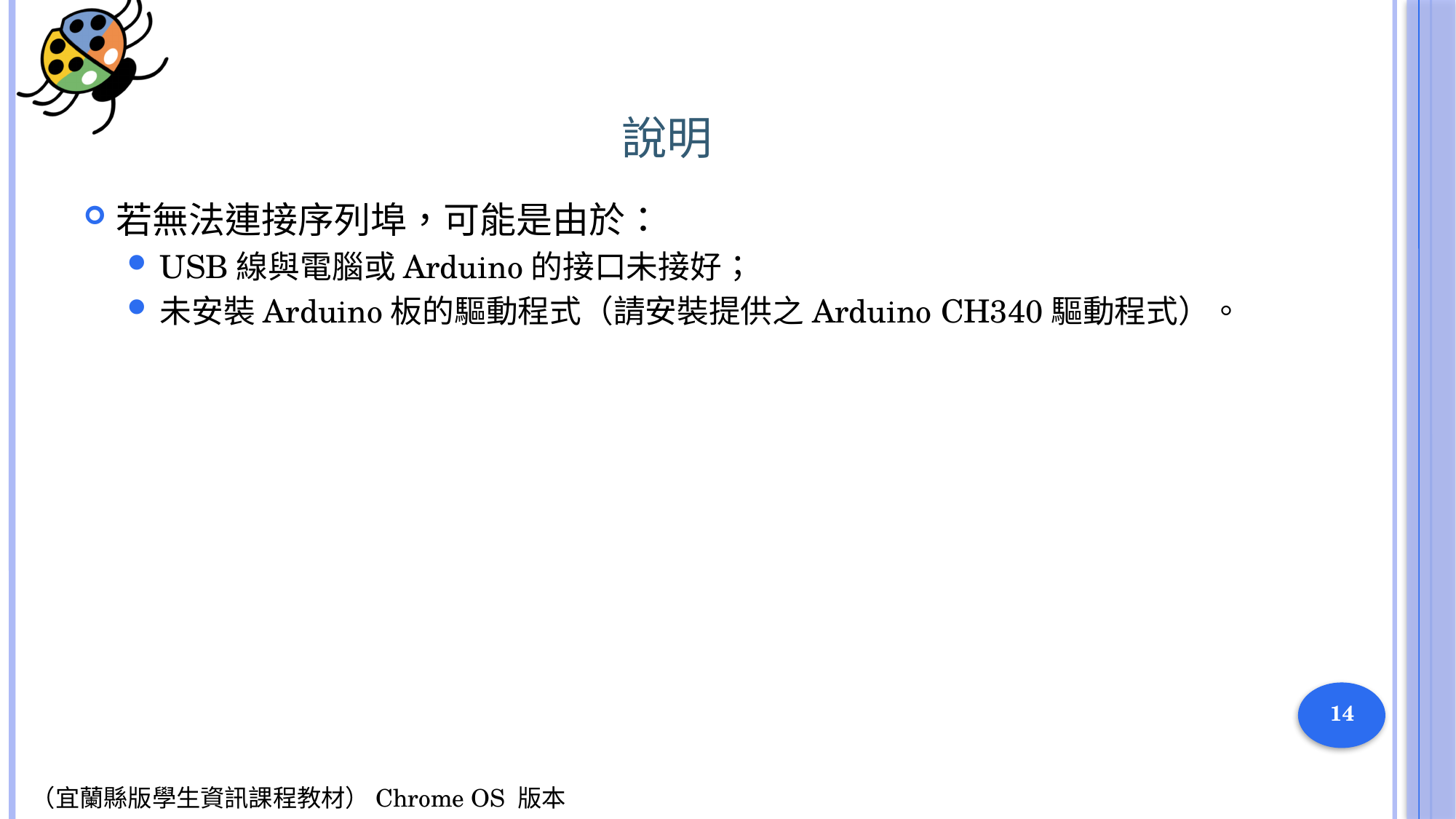

# 說明
若無法連接序列埠，可能是由於：
USB線與電腦或Arduino的接口未接好；
未安裝Arduino板的驅動程式（請安裝提供之Arduino CH340驅動程式）。

14